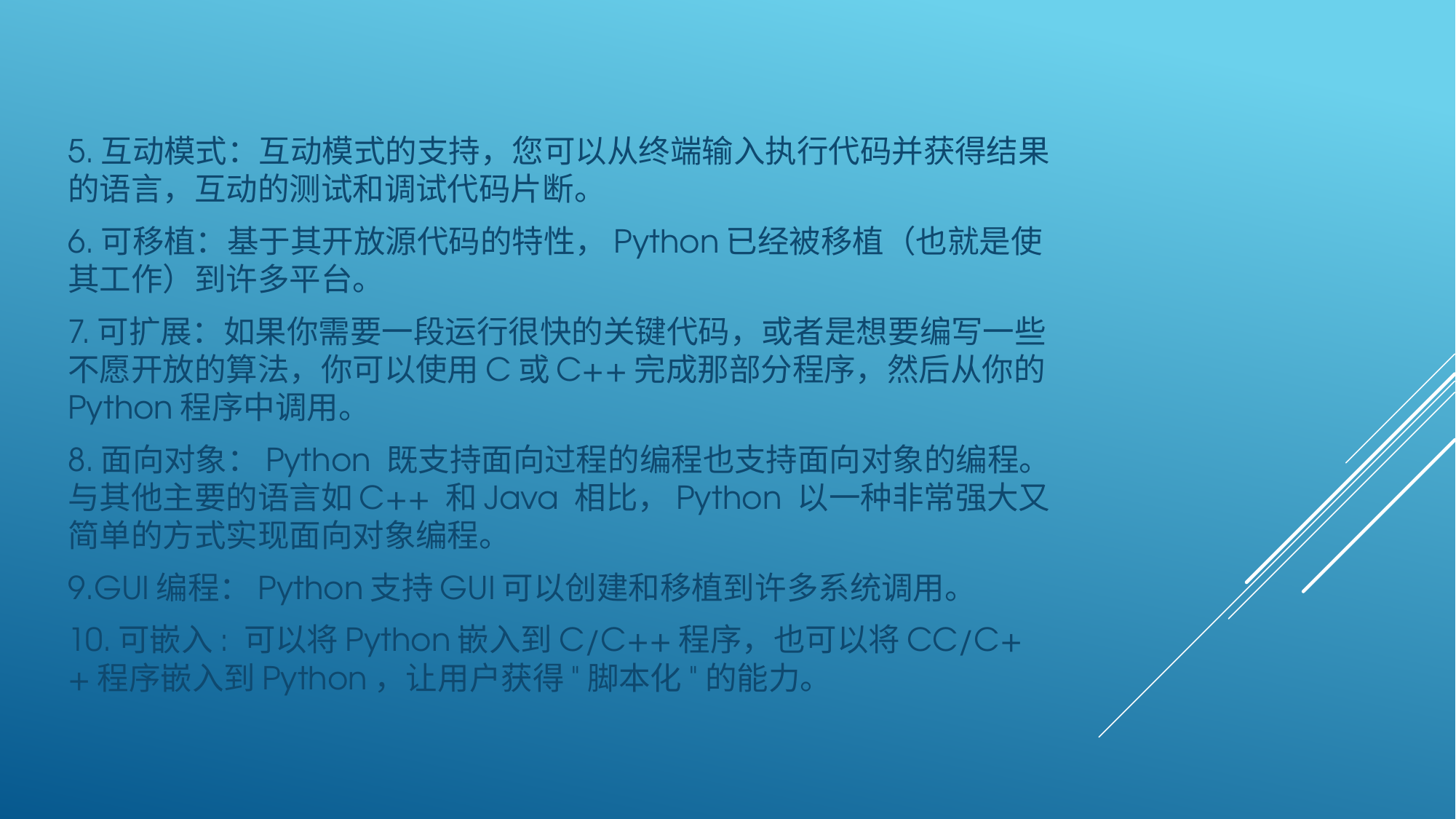

#
5.互动模式：互动模式的支持，您可以从终端输入执行代码并获得结果的语言，互动的测试和调试代码片断。
6.可移植：基于其开放源代码的特性，Python已经被移植（也就是使其工作）到许多平台。
7.可扩展：如果你需要一段运行很快的关键代码，或者是想要编写一些不愿开放的算法，你可以使用C或C++完成那部分程序，然后从你的Python程序中调用。
8.面向对象：Python 既支持面向过程的编程也支持面向对象的编程。与其他主要的语言如C++ 和Java 相比，Python 以一种非常强大又简单的方式实现面向对象编程。
9.GUI编程：Python支持GUI可以创建和移植到许多系统调用。
10.可嵌入: 可以将Python嵌入到C/C++程序，也可以将CC/C++程序嵌入到Python，让用户获得"脚本化"的能力。